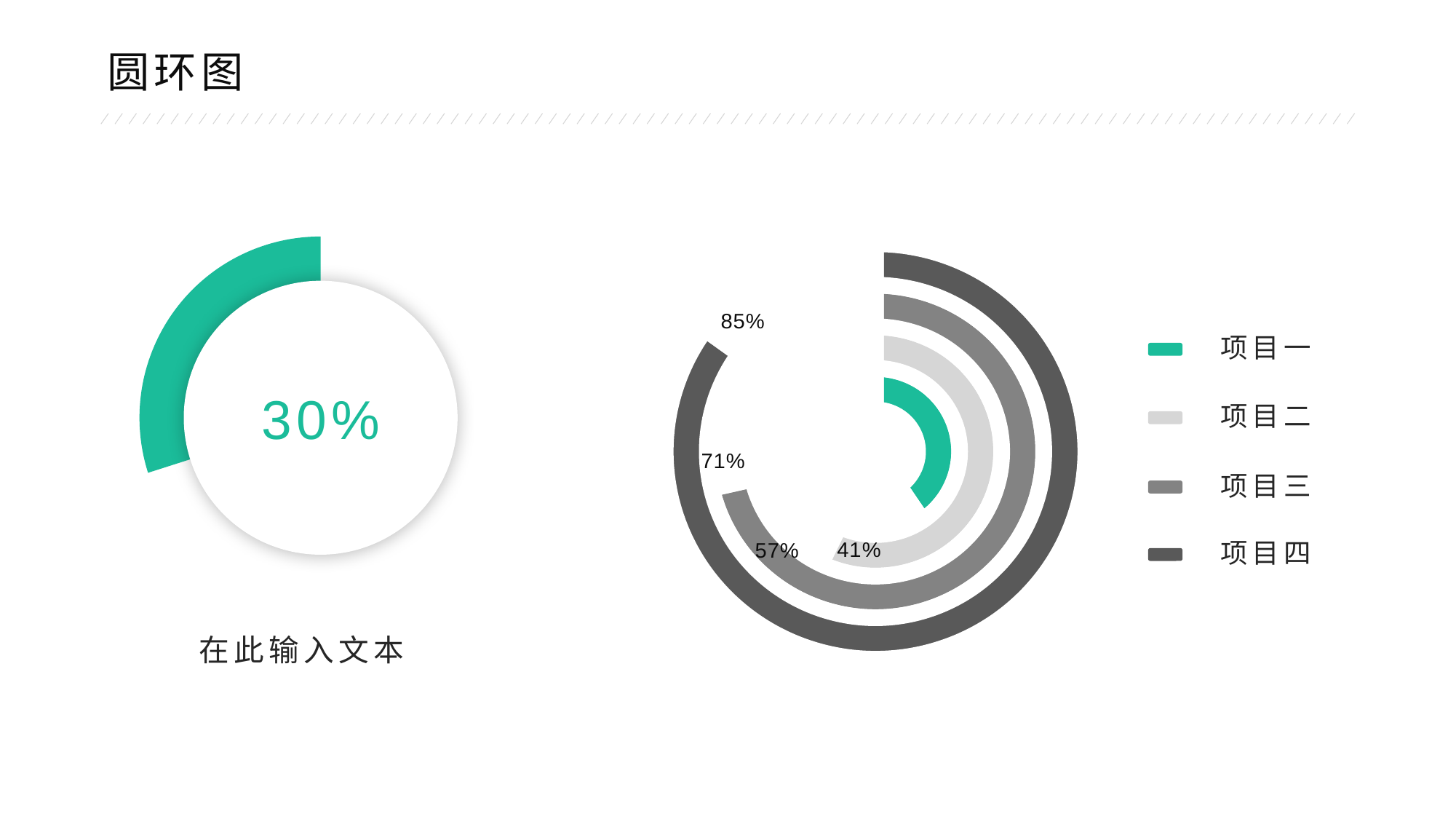

圆环图

### Chart

| Category | 项目一 | 项目二 | 项目三 | 项目四 |
|---|---|---|---|---|
| 第一季度 | 8.2 | 8.0 | 10.0 | 6.8 |
| 第二季度 | 12.0 | 6.0 | 4.0 | 1.2 |

### Chart

| Category | 销售额 |
|---|---|
| 第一季度 | 8.2 |
| 第二季度 | 3.5 |
项目一

30%
项目二

项目三

项目四

在此输入文本